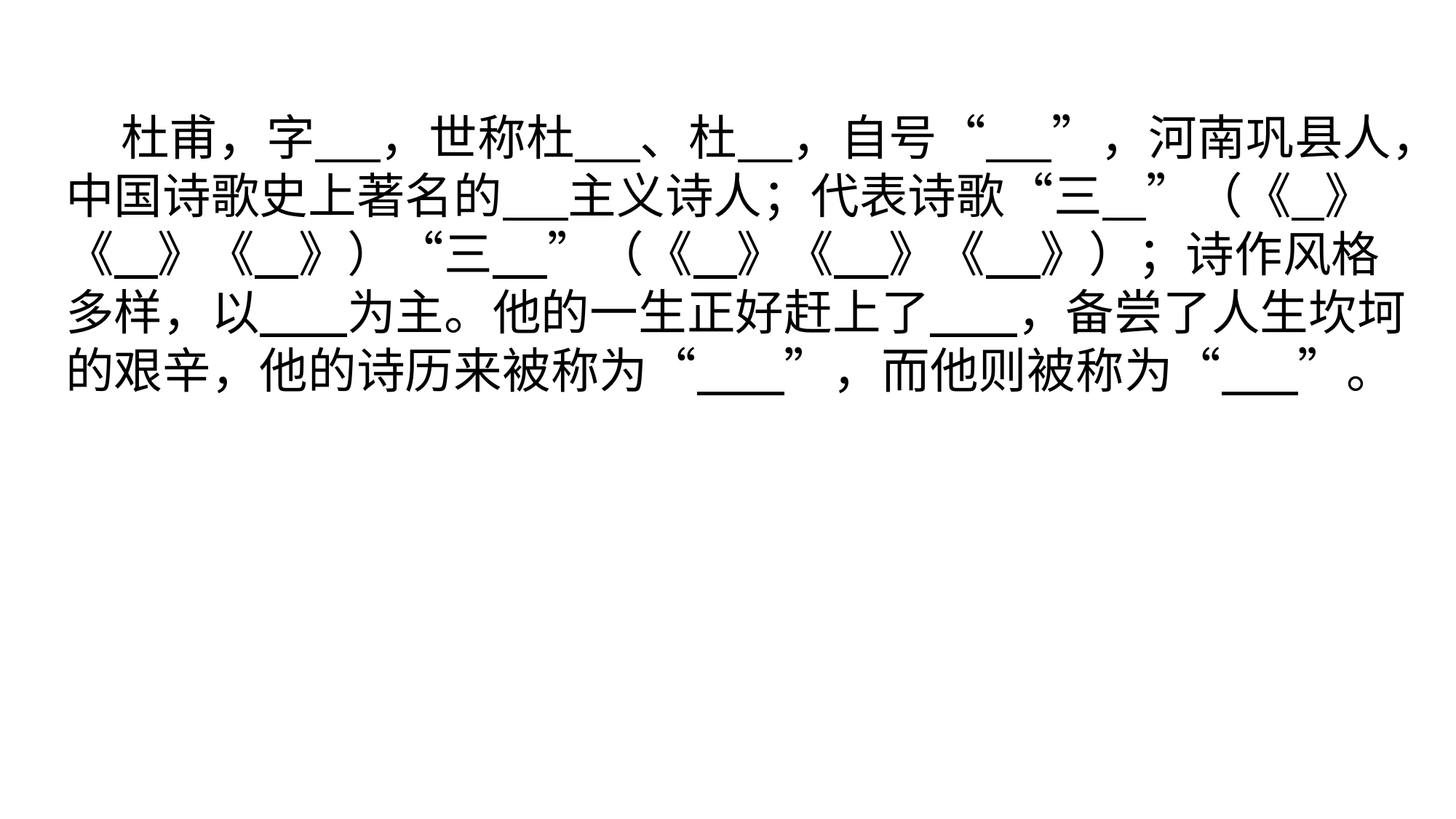

杜甫，字      ，世称杜      、杜     ，自号“      ”，河南巩县人，中国诗歌史上著名的      主义诗人；代表诗歌“三    ”（《   》《    》《    》）“三     ”（《    》《     》《     》）；诗作风格多样，以        为主。他的一生正好赶上了        ，备尝了人生坎坷的艰辛，他的诗历来被称为“        ”，而他则被称为“       ”。